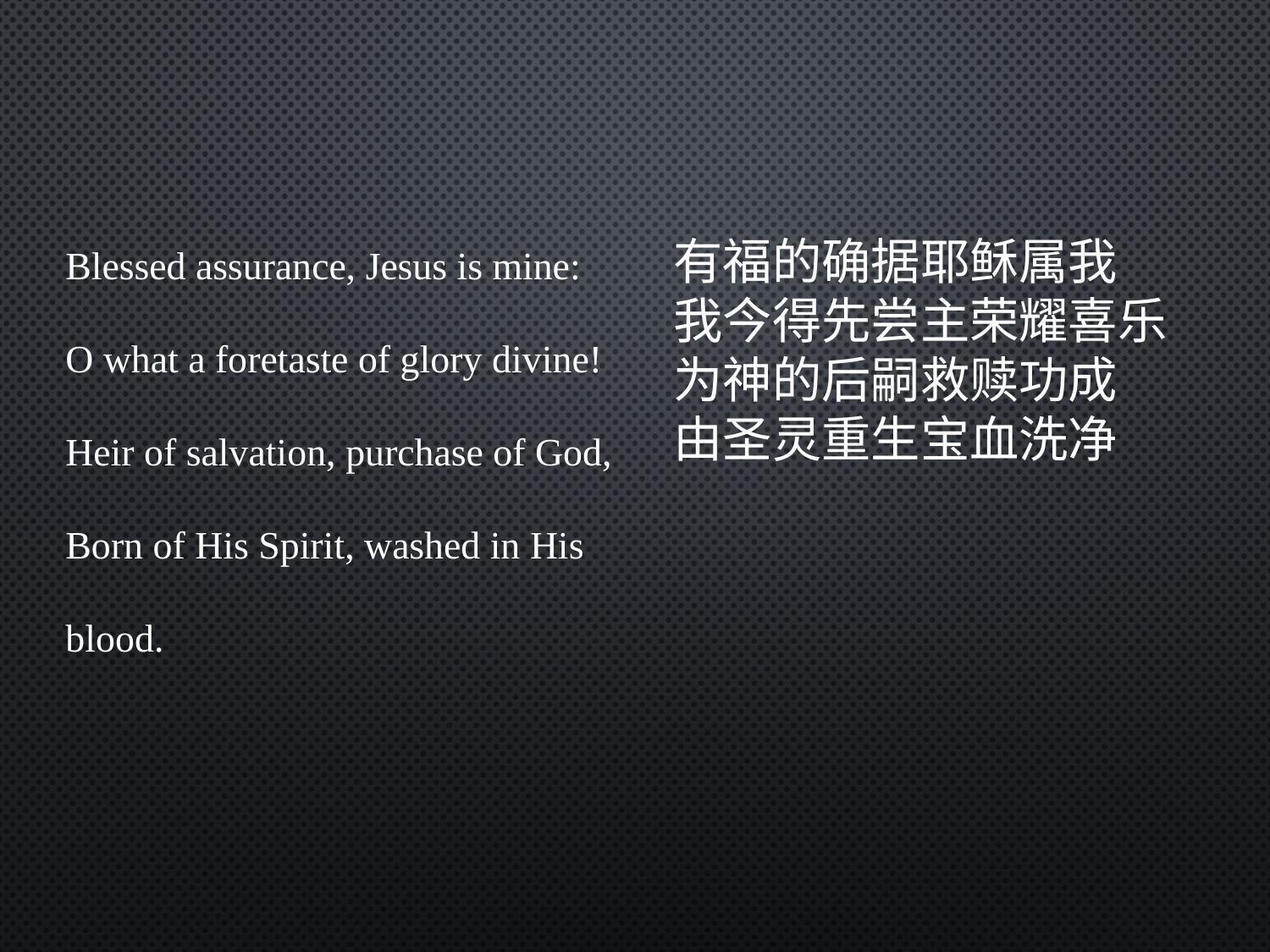

Blessed assurance, Jesus is mine:
O what a foretaste of glory divine!
Heir of salvation, purchase of God,
Born of His Spirit, washed in His blood.
有福的确据耶稣属我
我今得先尝主荣耀喜乐
为神的后嗣救赎功成
由圣灵重生宝血洗净